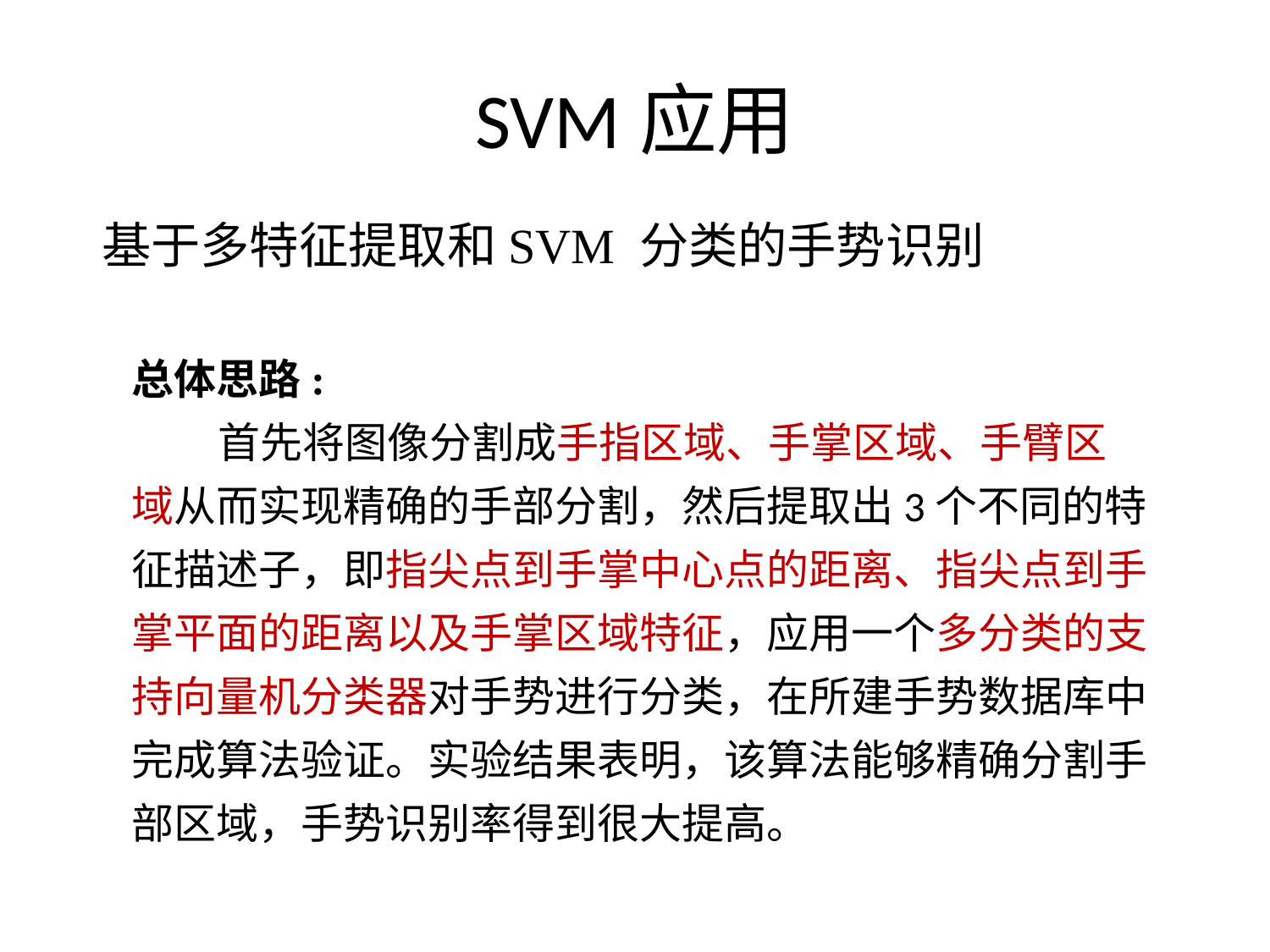

# SVM应用
基于多特征提取和SVM 分类的手势识别
总体思路:
        首先将图像分割成手指区域、手掌区域、手臂区域从而实现精确的手部分割，然后提取出3个不同的特征描述子，即指尖点到手掌中心点的距离、指尖点到手掌平面的距离以及手掌区域特征，应用一个多分类的支持向量机分类器对手势进行分类，在所建手势数据库中完成算法验证。实验结果表明，该算法能够精确分割手部区域，手势识别率得到很大提高。